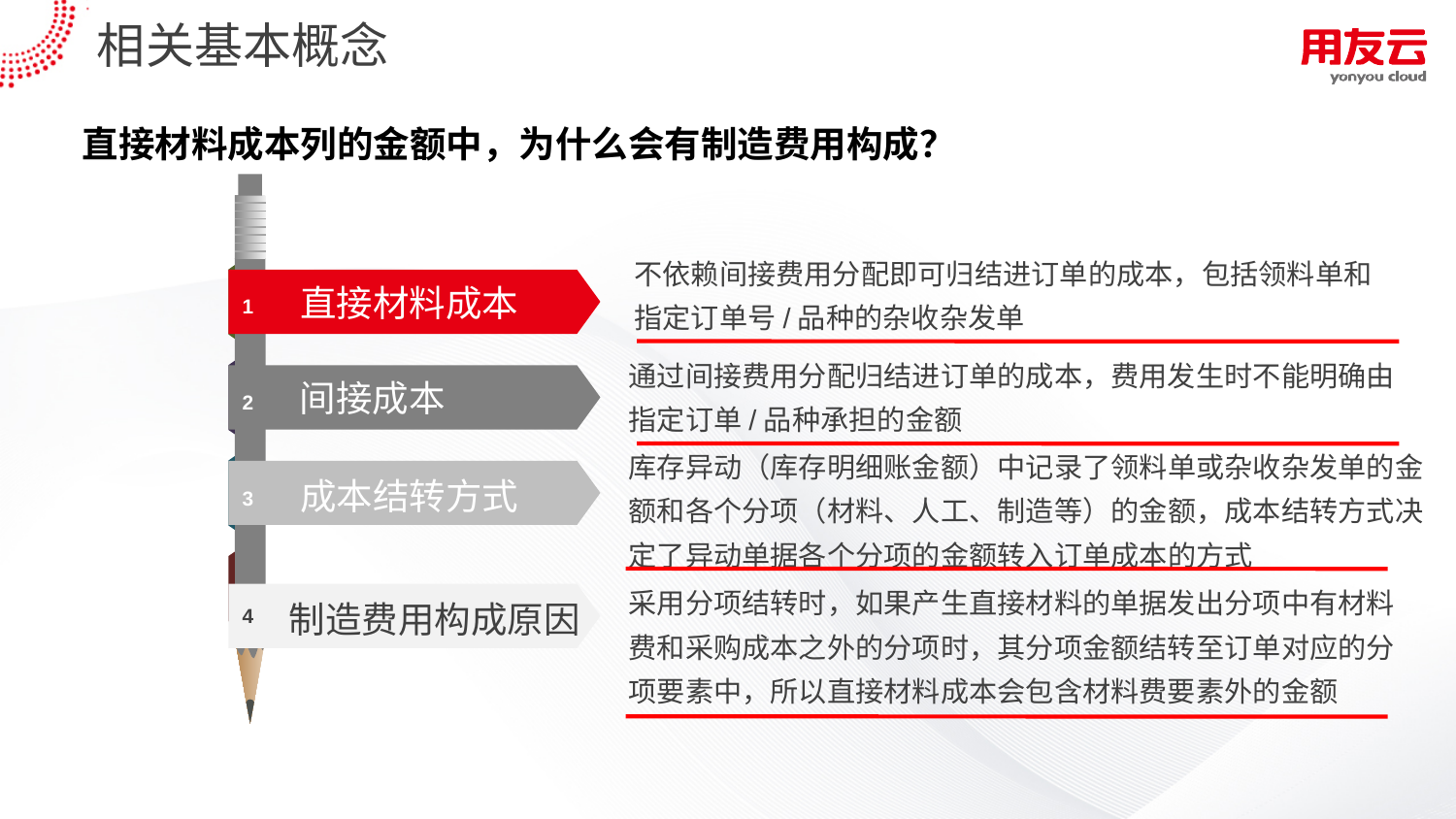

# 相关基本概念
直接材料成本列的金额中，为什么会有制造费用构成？

不依赖间接费用分配即可归结进订单的成本，包括领料单和指定订单号/品种的杂收杂发单

直接材料成本
1

通过间接费用分配归结进订单的成本，费用发生时不能明确由指定订单/品种承担的金额

间接成本
2

库存异动（库存明细账金额）中记录了领料单或杂收杂发单的金额和各个分项（材料、人工、制造等）的金额，成本结转方式决定了异动单据各个分项的金额转入订单成本的方式

成本结转方式
3

采用分项结转时，如果产生直接材料的单据发出分项中有材料费和采购成本之外的分项时，其分项金额结转至订单对应的分项要素中，所以直接材料成本会包含材料费要素外的金额

制造费用构成原因
4